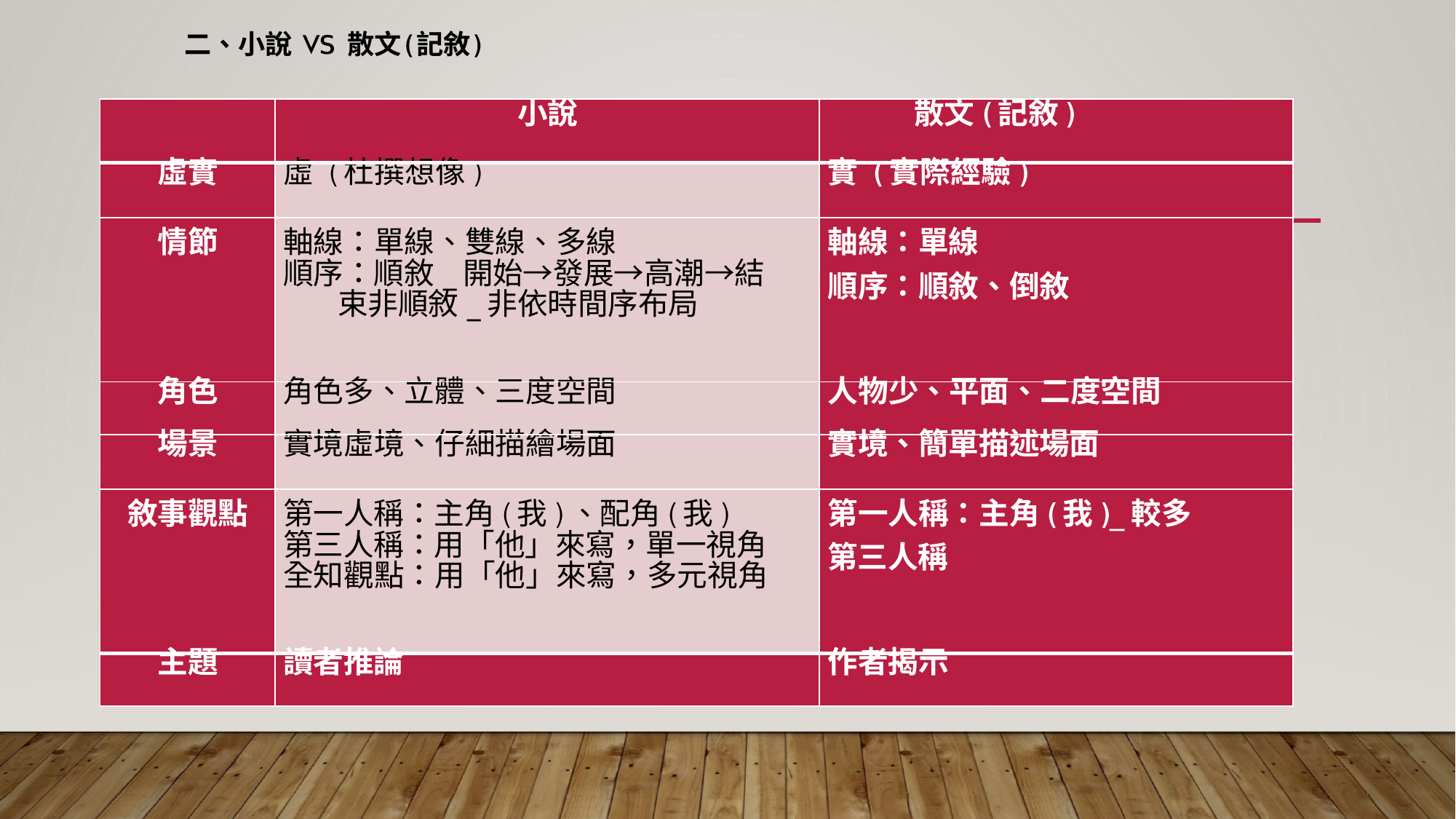

# 二、小說 vs 散文(記敘)
|  | 小說 | 散文(記敘) |
| --- | --- | --- |
| 虛實 | 虛 (杜撰想像) | 實 (實際經驗) |
| 情節 | 軸線：單線、雙線、多線 順序：順敘\_開始→發展→高潮→結束非順敘\_非依時間序布局 | 軸線：單線 順序：順敘、倒敘 |
| 角色 | 角色多、立體、三度空間 | 人物少、平面、二度空間 |
| 場景 | 實境虛境、仔細描繪場面 | 實境、簡單描述場面 |
| 敘事觀點 | 第一人稱：主角(我)、配角(我) 第三人稱：用「他」來寫，單一視角全知觀點：用「他」來寫，多元視角 | 第一人稱：主角(我)\_較多第三人稱 |
| 主題 | 讀者推論 | 作者揭示 |